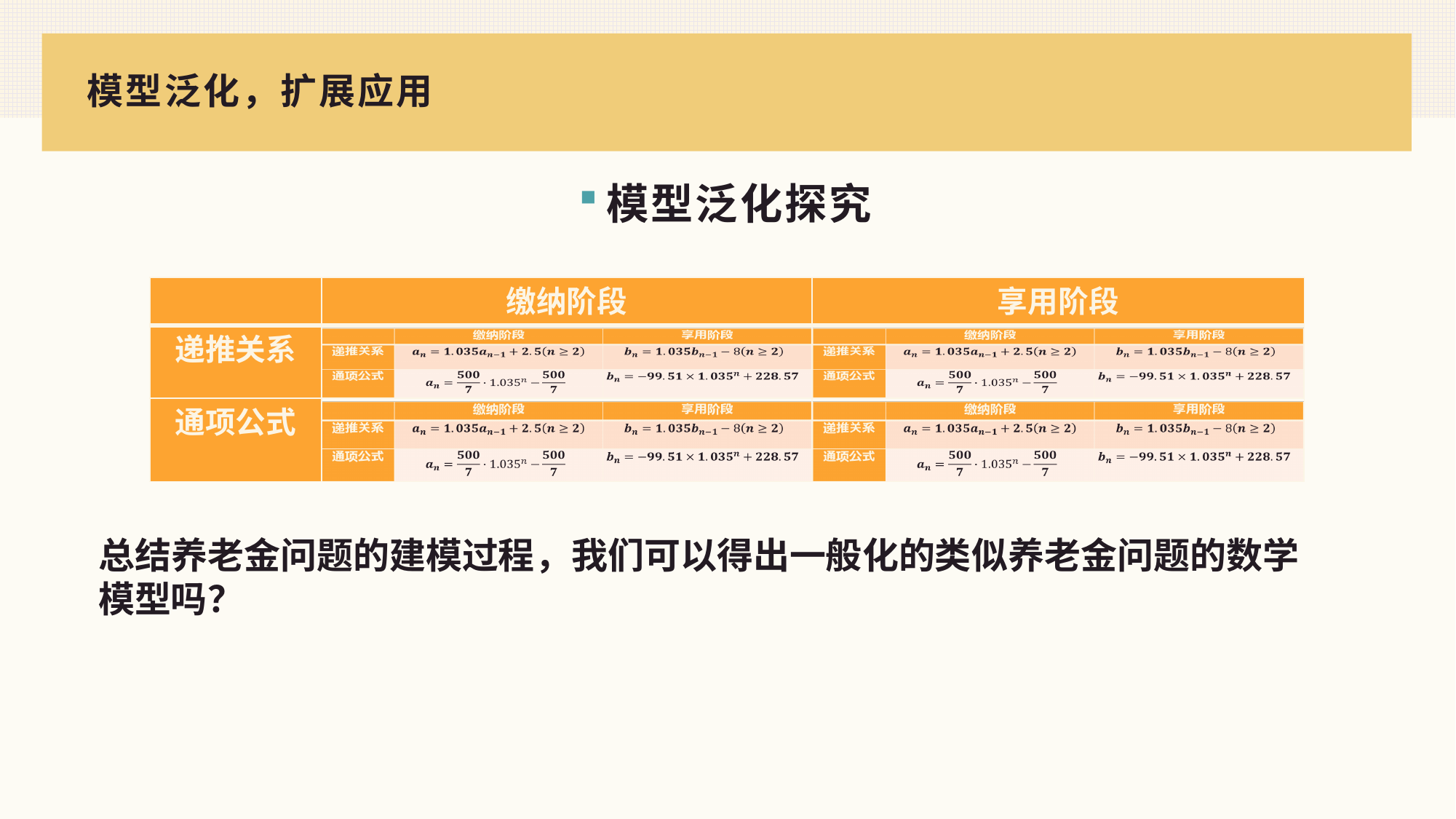

# 模型泛化，扩展应用
模型泛化探究
|  | 缴纳阶段 | 享用阶段 |
| --- | --- | --- |
| 递推关系 |  |  |
| 通项公式 |  |  |
总结养老金问题的建模过程，我们可以得出一般化的类似养老金问题的数学模型吗？